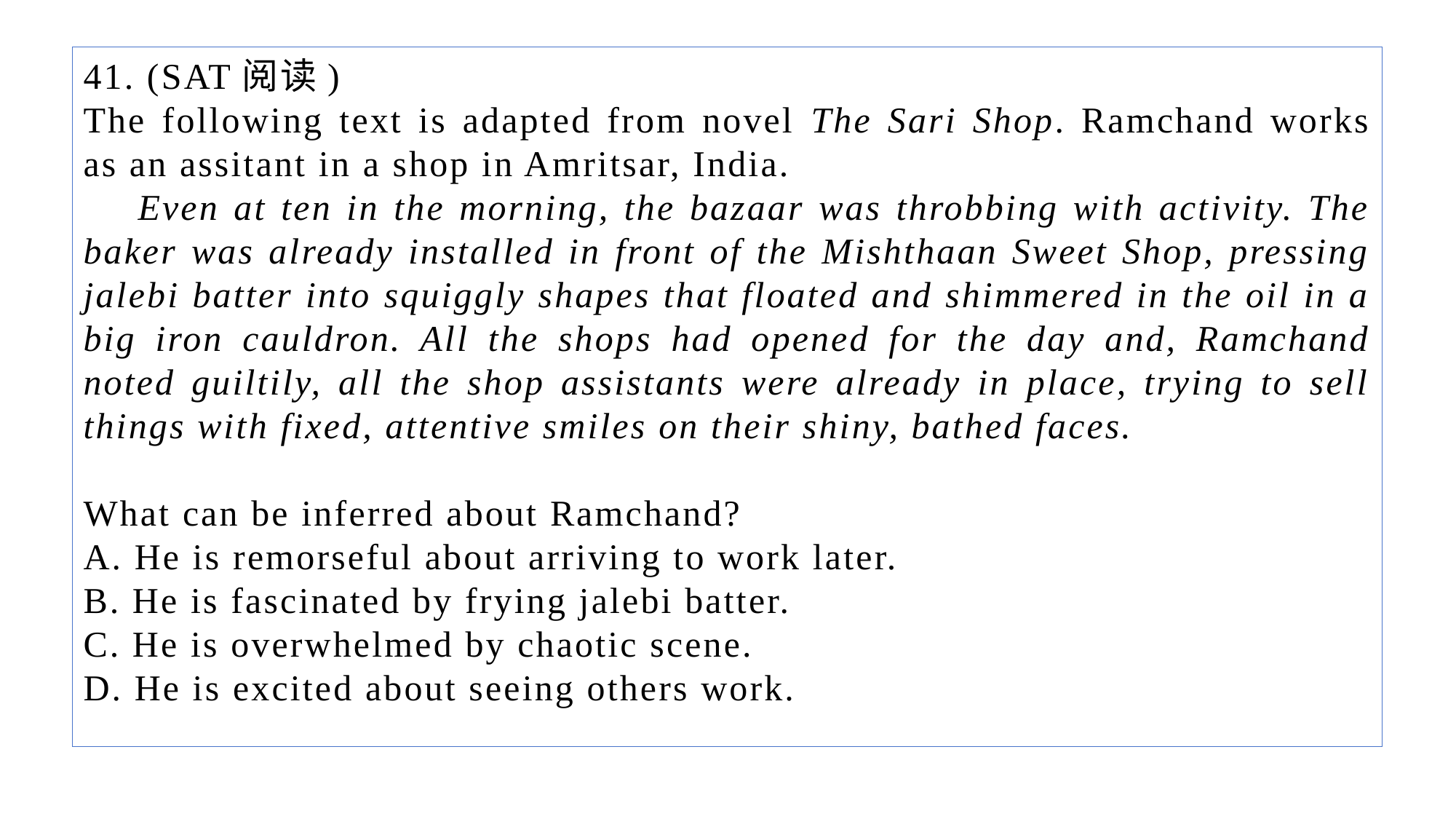

41. (SAT阅读)
The following text is adapted from novel The Sari Shop. Ramchand works as an assitant in a shop in Amritsar, India.
Even at ten in the morning, the bazaar was throbbing with activity. The baker was already installed in front of the Mishthaan Sweet Shop, pressing jalebi batter into squiggly shapes that floated and shimmered in the oil in a big iron cauldron. All the shops had opened for the day and, Ramchand noted guiltily, all the shop assistants were already in place, trying to sell things with fixed, attentive smiles on their shiny, bathed faces.

What can be inferred about Ramchand?
A. He is remorseful about arriving to work later.
B. He is fascinated by frying jalebi batter.
C. He is overwhelmed by chaotic scene.
D. He is excited about seeing others work.